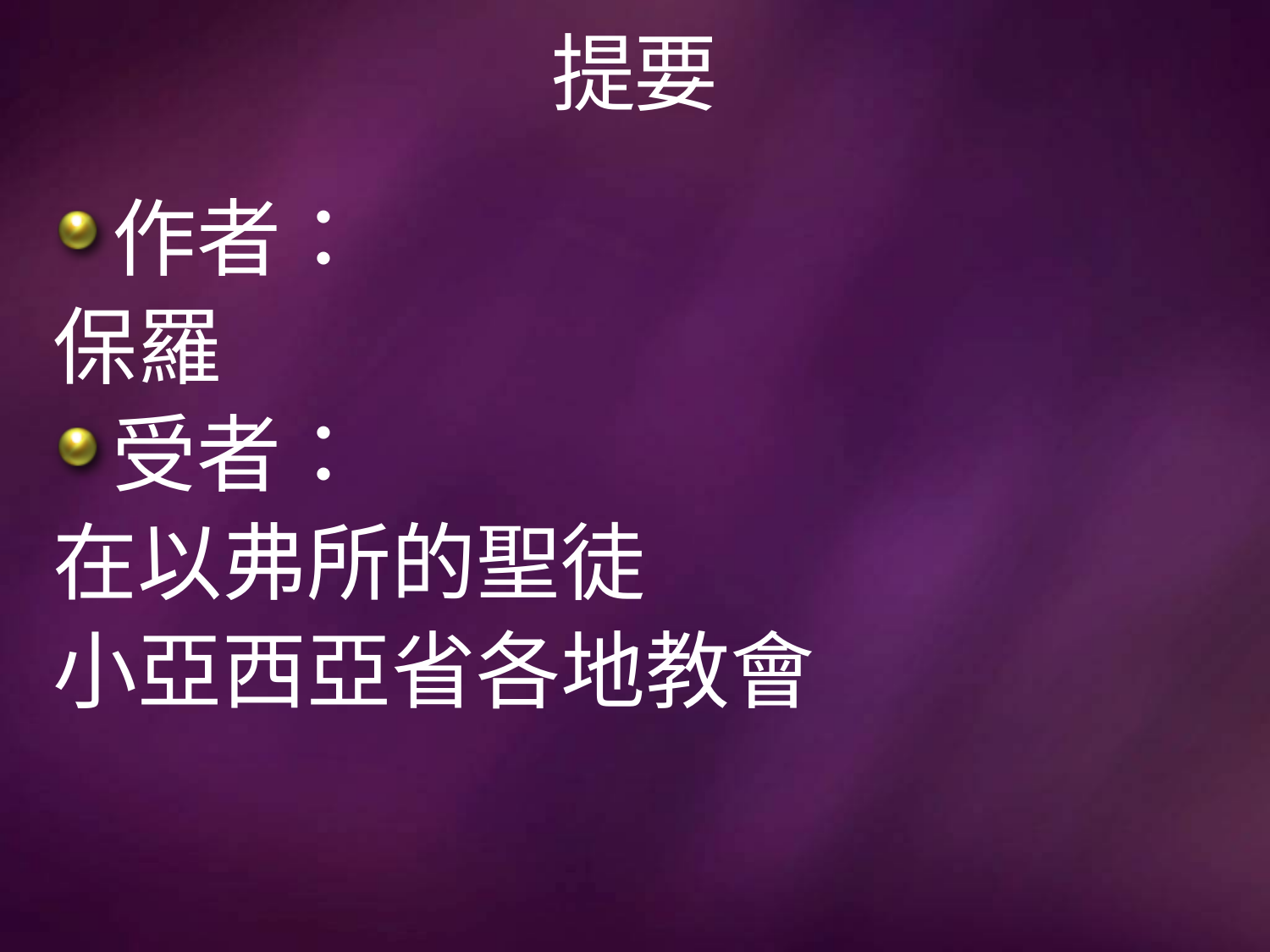

# 提要
作者：
保羅
受者：
在以弗所的聖徒
小亞西亞省各地教會